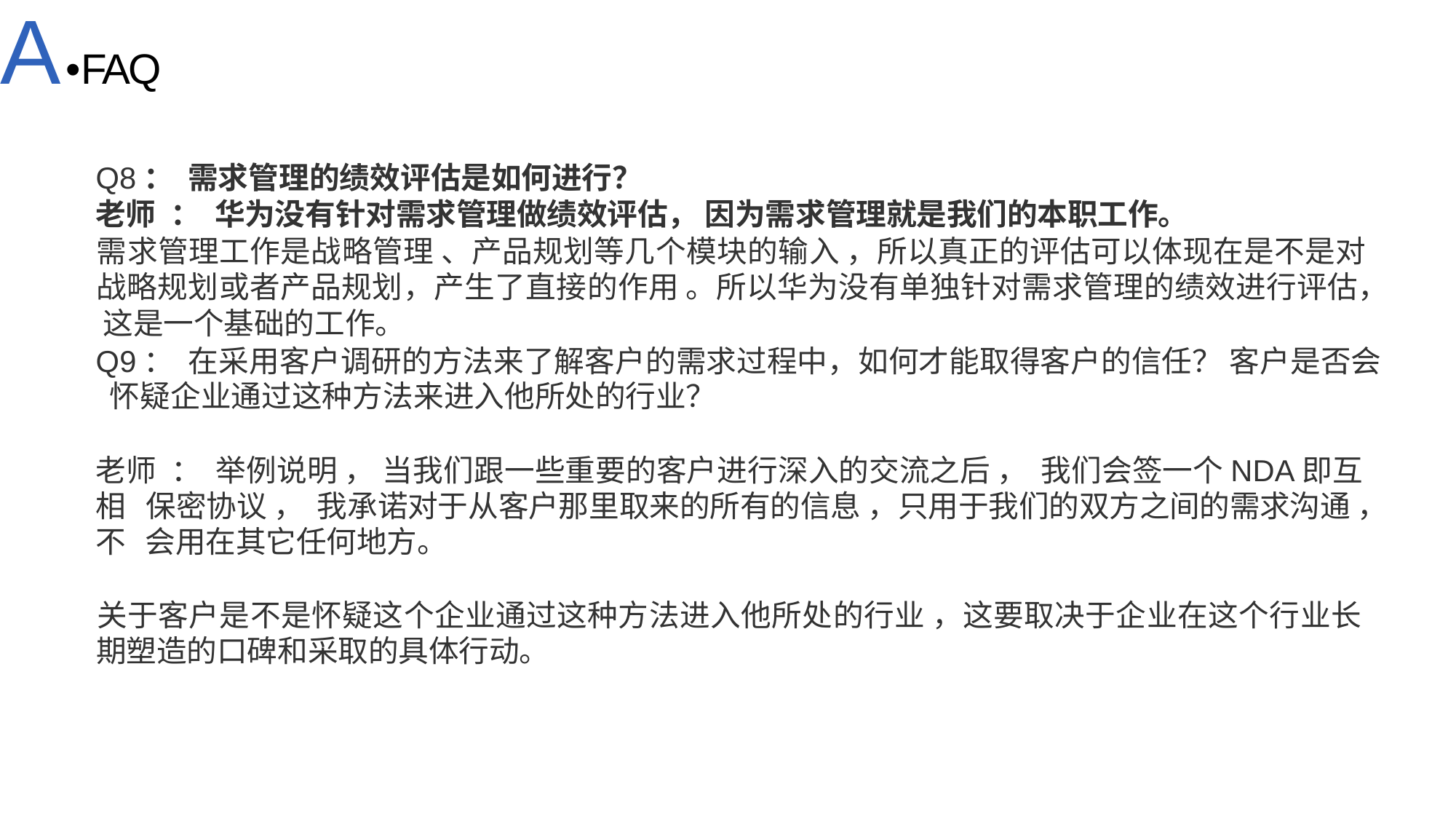

A•FAQ

Q8：  需求管理的绩效评估是如何进行？
老师 ：  华为没有针对需求管理做绩效评估， 因为需求管理就是我们的本职工作。
需求管理工作是战略管理 、产品规划等几个模块的输入 ，所以真正的评估可以体现在是不是对   战略规划或者产品规划，产生了直接的作用 。所以华为没有单独针对需求管理的绩效进行评估， 这是一个基础的工作。
Q9：  在采用客户调研的方法来了解客户的需求过程中，如何才能取得客户的信任？ 客户是否会   怀疑企业通过这种方法来进入他所处的行业？

老师 ：  举例说明 ， 当我们跟一些重要的客户进行深入的交流之后 ，  我们会签一个NDA即互相   保密协议 ，  我承诺对于从客户那里取来的所有的信息 ，只用于我们的双方之间的需求沟通 ，不   会用在其它任何地方。

关于客户是不是怀疑这个企业通过这种方法进入他所处的行业 ，这要取决于企业在这个行业长   期塑造的口碑和采取的具体行动。